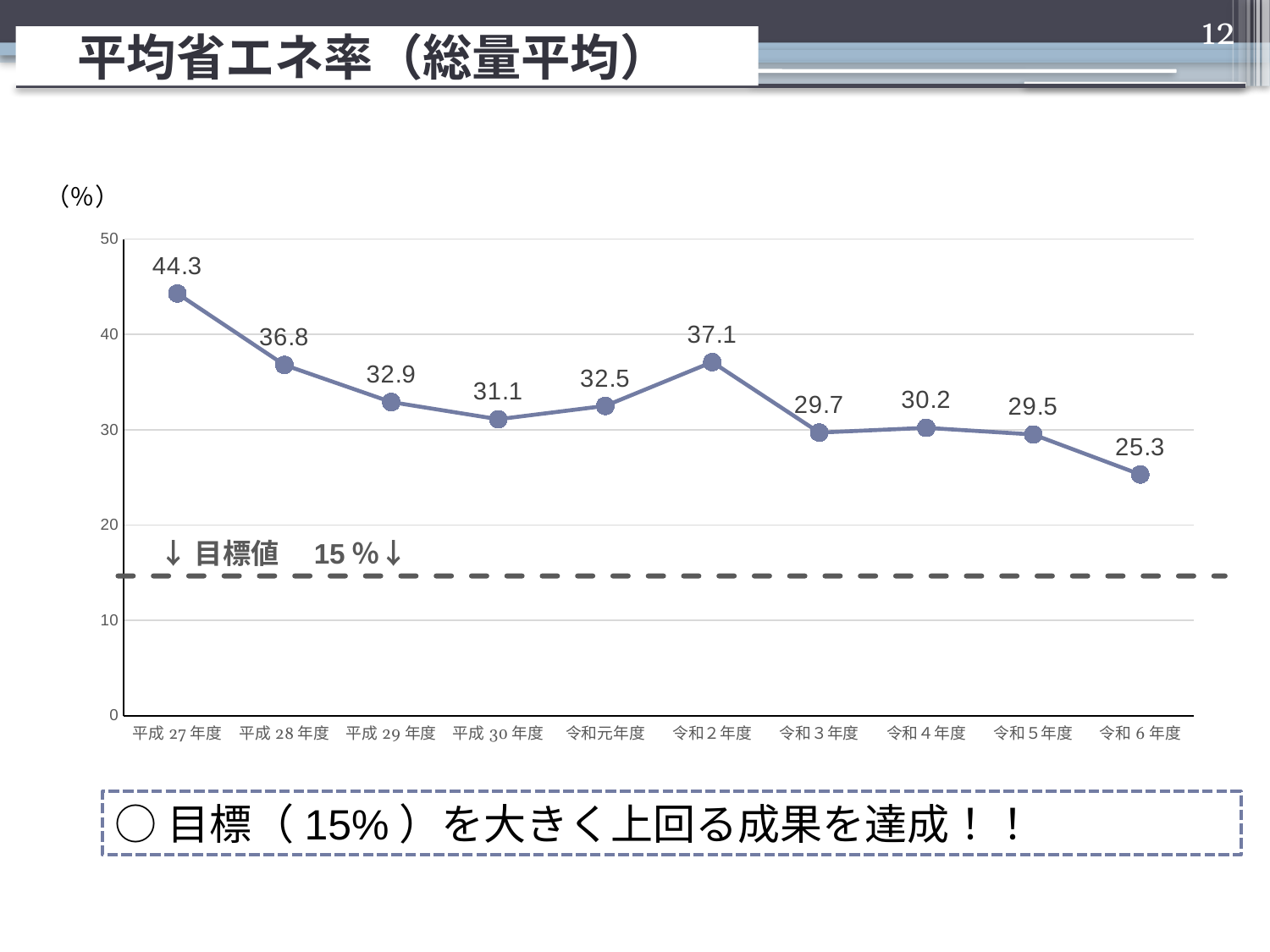

12
　平均省エネ率（総量平均）

### Chart

| Category |  |
|---|---|
| 平成27年度 | 44.3 |
| 平成28年度 | 36.8 |
| 平成29年度 | 32.9 |
| 平成30年度 | 31.1 |
| 令和元年度 | 32.5 |
| 令和２年度 | 37.1 |
| 令和３年度 | 29.7 |
| 令和４年度 | 30.2 |
| 令和５年度 | 29.5 |
| 令和6年度 | 25.3 |
↓目標値　15％↓

○目標（15%）を大きく上回る成果を達成！！